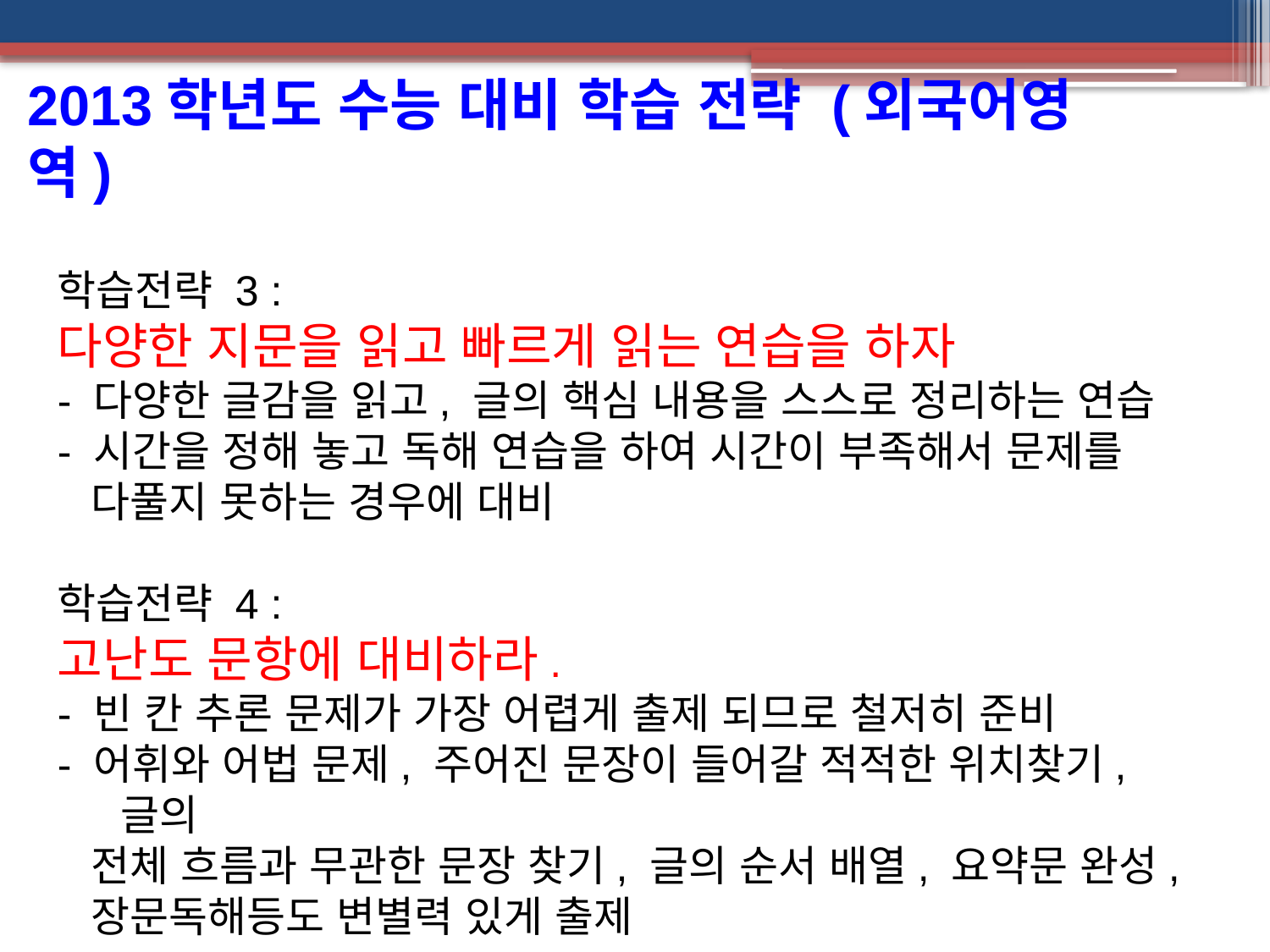

2013학년도 수능 대비 학습 전략 (외국어영역)
학습전략 3 :
다양한 지문을 읽고 빠르게 읽는 연습을 하자
- 다양한 글감을 읽고, 글의 핵심 내용을 스스로 정리하는 연습
- 시간을 정해 놓고 독해 연습을 하여 시간이 부족해서 문제를
  다풀지 못하는 경우에 대비

학습전략 4 :
고난도 문항에 대비하라.
- 빈 칸 추론 문제가 가장 어렵게 출제 되므로 철저히 준비
- 어휘와 어법 문제, 주어진 문장이 들어갈 적적한 위치찾기, 글의
  전체 흐름과 무관한 문장 찾기, 글의 순서 배열, 요약문 완성,
  장문독해등도 변별력 있게 출제